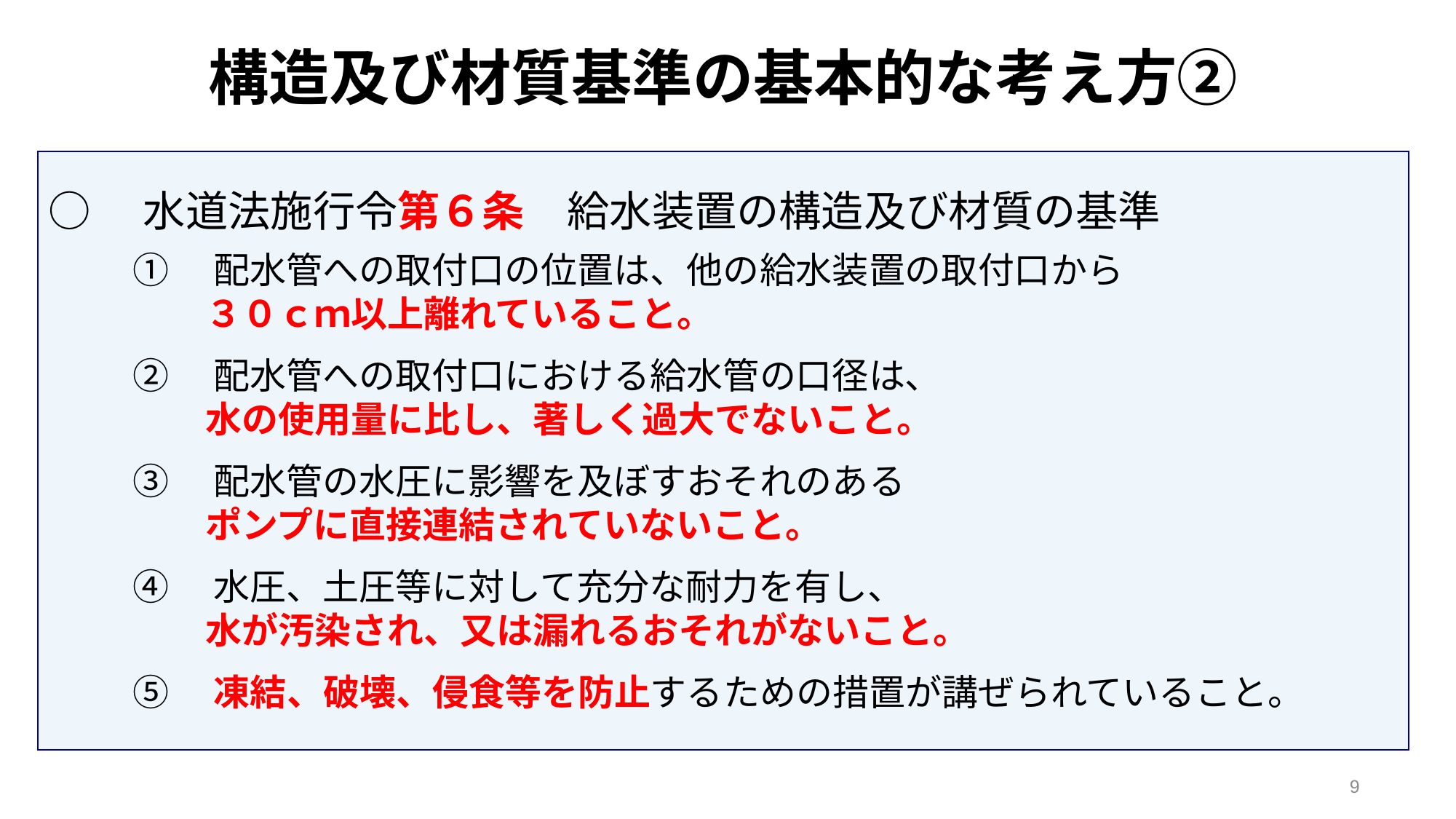

構造及び材質基準の基本的な考え方②

○　水道法施行令第６条　給水装置の構造及び材質の基準
①　配水管への取付口の位置は、他の給水装置の取付口から
　　３０ｃｍ以上離れていること。
②　配水管への取付口における給水管の口径は、
　　水の使用量に比し、著しく過大でないこと。
③　配水管の水圧に影響を及ぼすおそれのある
　　ポンプに直接連結されていないこと。
④　水圧、土圧等に対して充分な耐力を有し、
　　水が汚染され、又は漏れるおそれがないこと。
⑤　凍結、破壊、侵食等を防止するための措置が講ぜられていること。

9